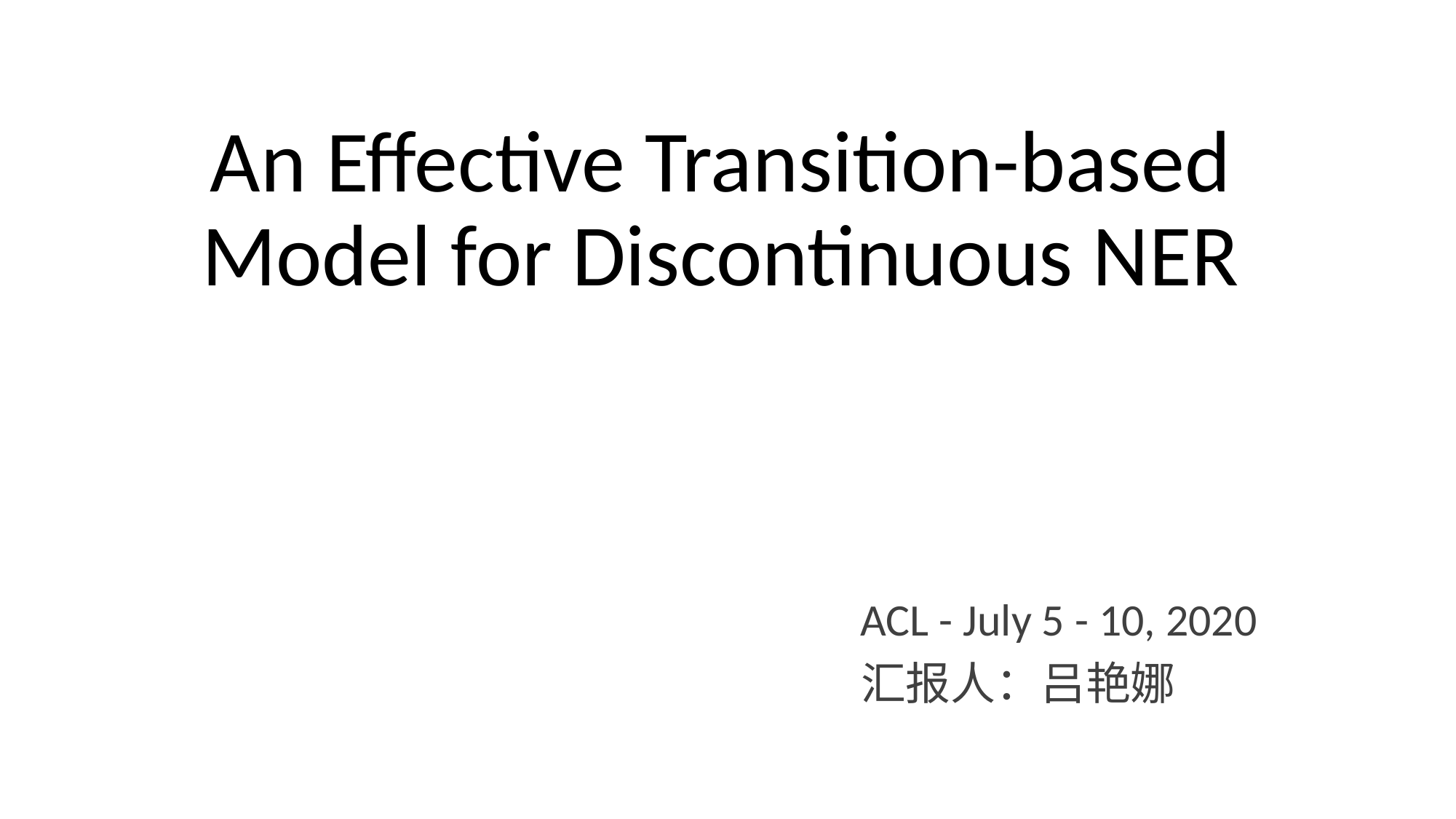

# An Effective Transition-based Model for Discontinuous NER

                                                                 ACL - July 5 - 10, 2020
                                                         汇报人：吕艳娜